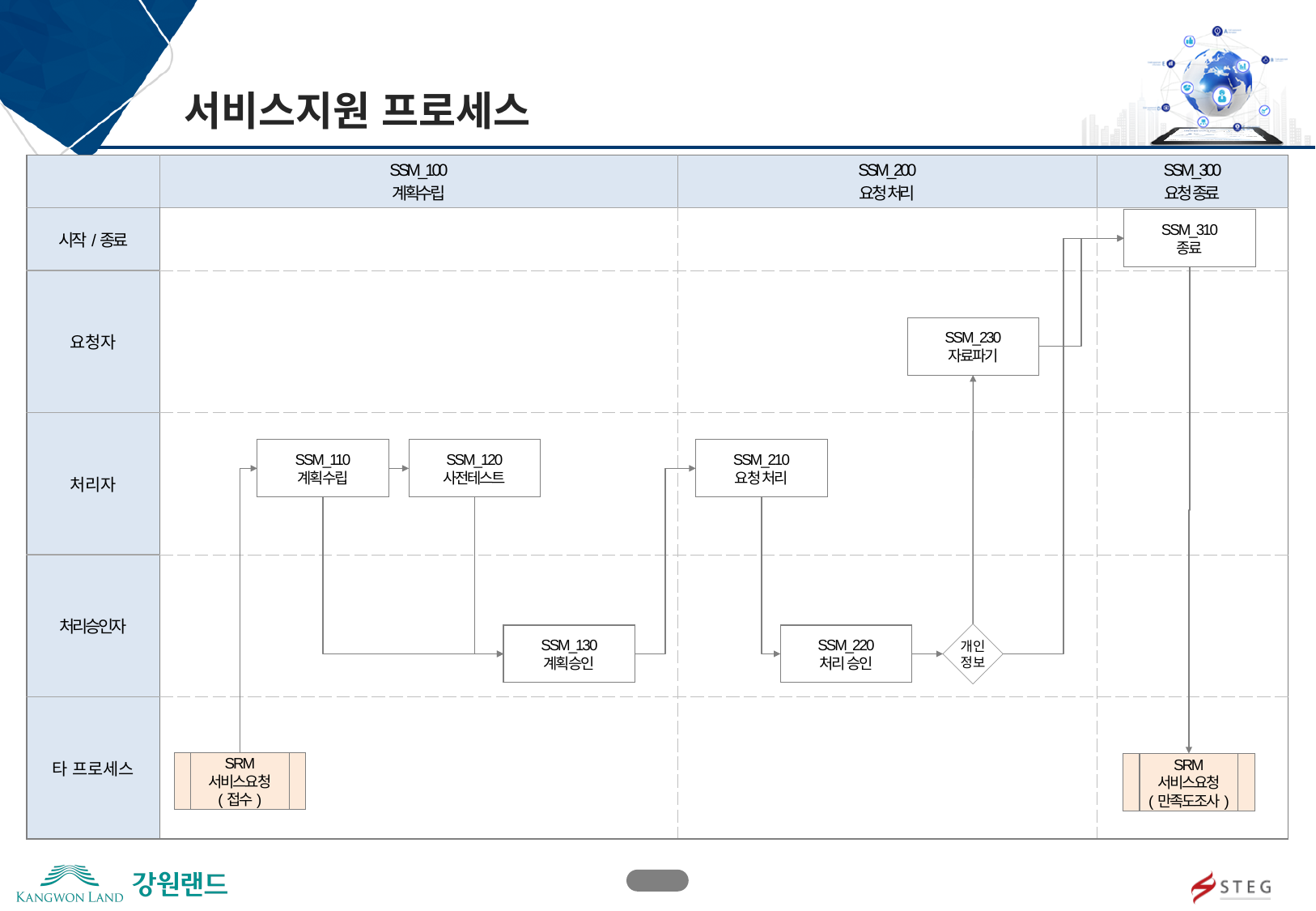

서비스지원 프로세스
|  | SSM\_100 계획수립 | SSM\_200 요청 처리 | SSM\_300 요청 종료 |
| --- | --- | --- | --- |
| 시작/종료 |  |  |  |
| 요청자 |  |  |  |
| 처리자 |  |  |  |
| 처리승인자 |  |  |  |
| 타 프로세스 |  |  |  |
SSM_310
종료
SSM_230
자료파기
SSM_110
계획수립
SSM_120
사전테스트
SSM_210
요청 처리

개인정보
SSM_130
계획승인
SSM_220
처리 승인
SRM
서비스요청
(접수)
SRM
서비스요청
(만족도조사)